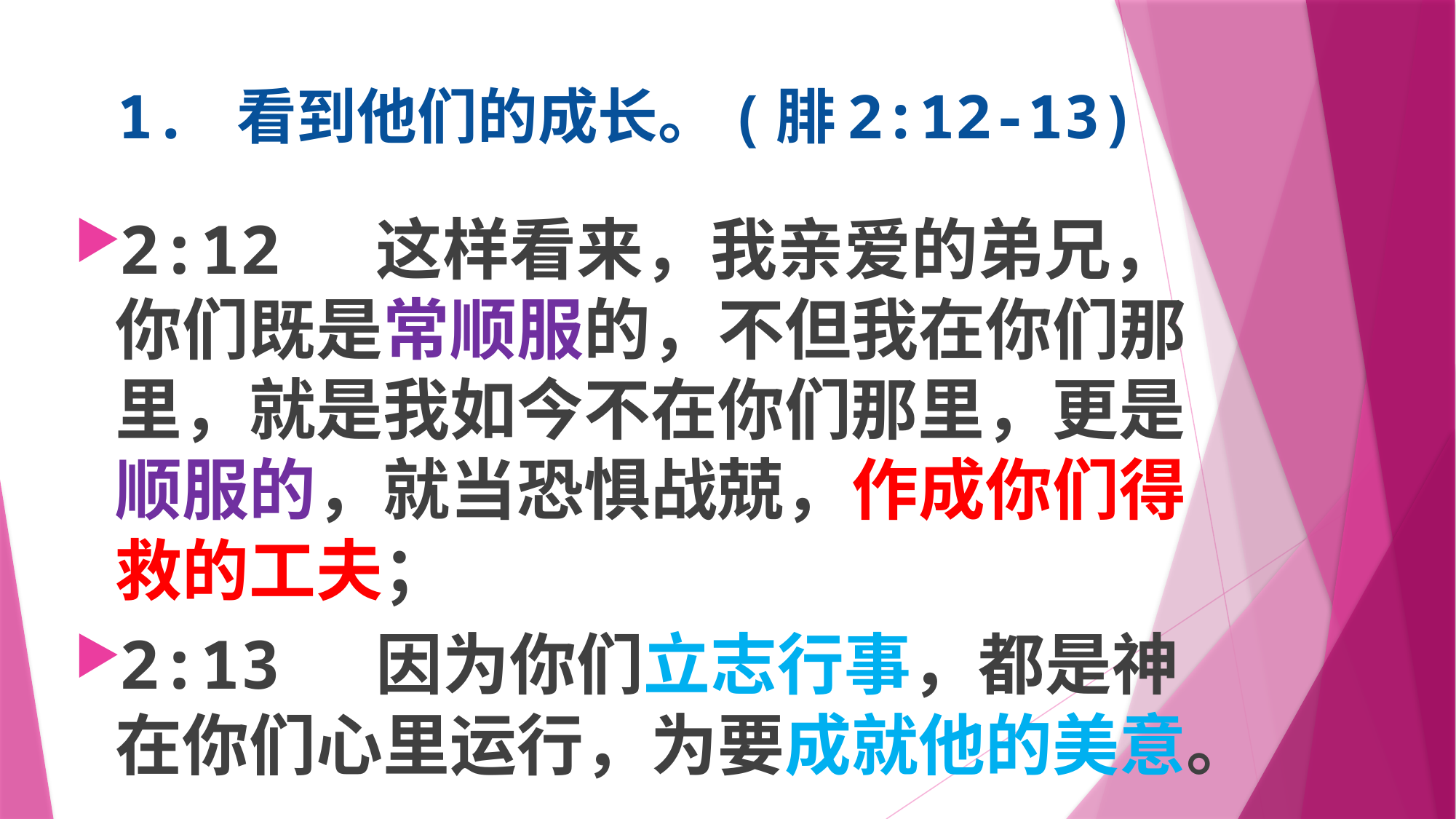

# 1. 看到他们的成长。(腓2:12-13)
2:12  这样看来，我亲爱的弟兄，你们既是常顺服的，不但我在你们那里，就是我如今不在你们那里，更是顺服的，就当恐惧战兢，作成你们得救的工夫；
2:13  因为你们立志行事，都是神在你们心里运行，为要成就他的美意。